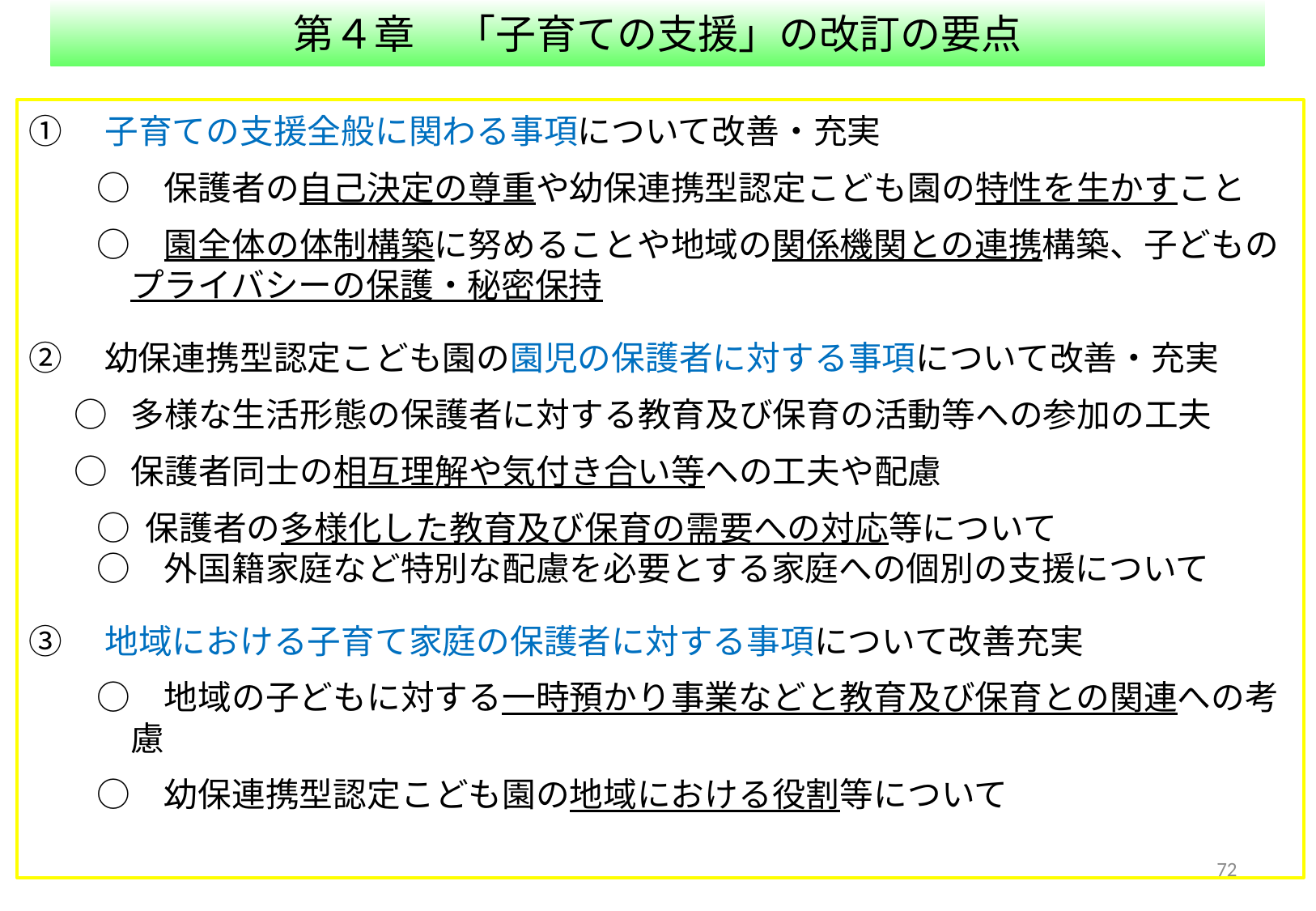

第４章　「子育ての支援」の改訂の要点
①　子育ての支援全般に関わる事項について改善・充実

　　○　保護者の自己決定の尊重や幼保連携型認定こども園の特性を生かすこと

　　○　園全体の体制構築に努めることや地域の関係機関との連携構築、子どもの
　　　プライバシーの保護・秘密保持

②　幼保連携型認定こども園の園児の保護者に対する事項について改善・充実

      ○  多様な生活形態の保護者に対する教育及び保育の活動等への参加の工夫

      ○  保護者同士の相互理解や気付き合い等への工夫や配慮

　　○  保護者の多様化した教育及び保育の需要への対応等について
　　○　外国籍家庭など特別な配慮を必要とする家庭への個別の支援について

③　地域における子育て家庭の保護者に対する事項について改善充実

　　○　地域の子どもに対する一時預かり事業などと教育及び保育との関連への考
　　　慮

　　○　幼保連携型認定こども園の地域における役割等について

72